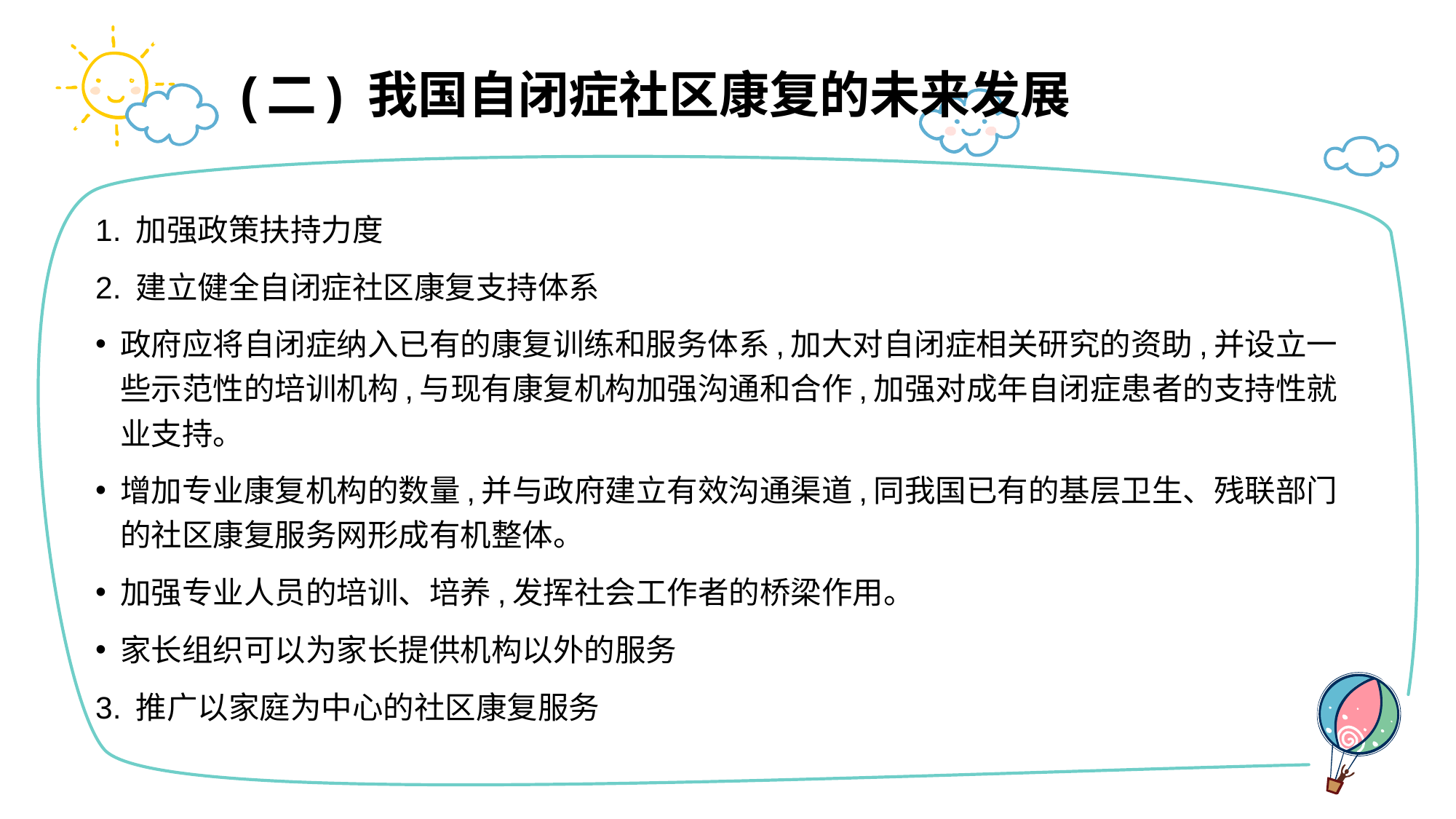

# (二) 我国自闭症社区康复的未来发展
1. 加强政策扶持力度
2. 建立健全自闭症社区康复支持体系
政府应将自闭症纳入已有的康复训练和服务体系,加大对自闭症相关研究的资助,并设立一些示范性的培训机构,与现有康复机构加强沟通和合作,加强对成年自闭症患者的支持性就业支持。
增加专业康复机构的数量,并与政府建立有效沟通渠道,同我国已有的基层卫生、残联部门的社区康复服务网形成有机整体。
加强专业人员的培训、培养,发挥社会工作者的桥梁作用。
家长组织可以为家长提供机构以外的服务
3. 推广以家庭为中心的社区康复服务